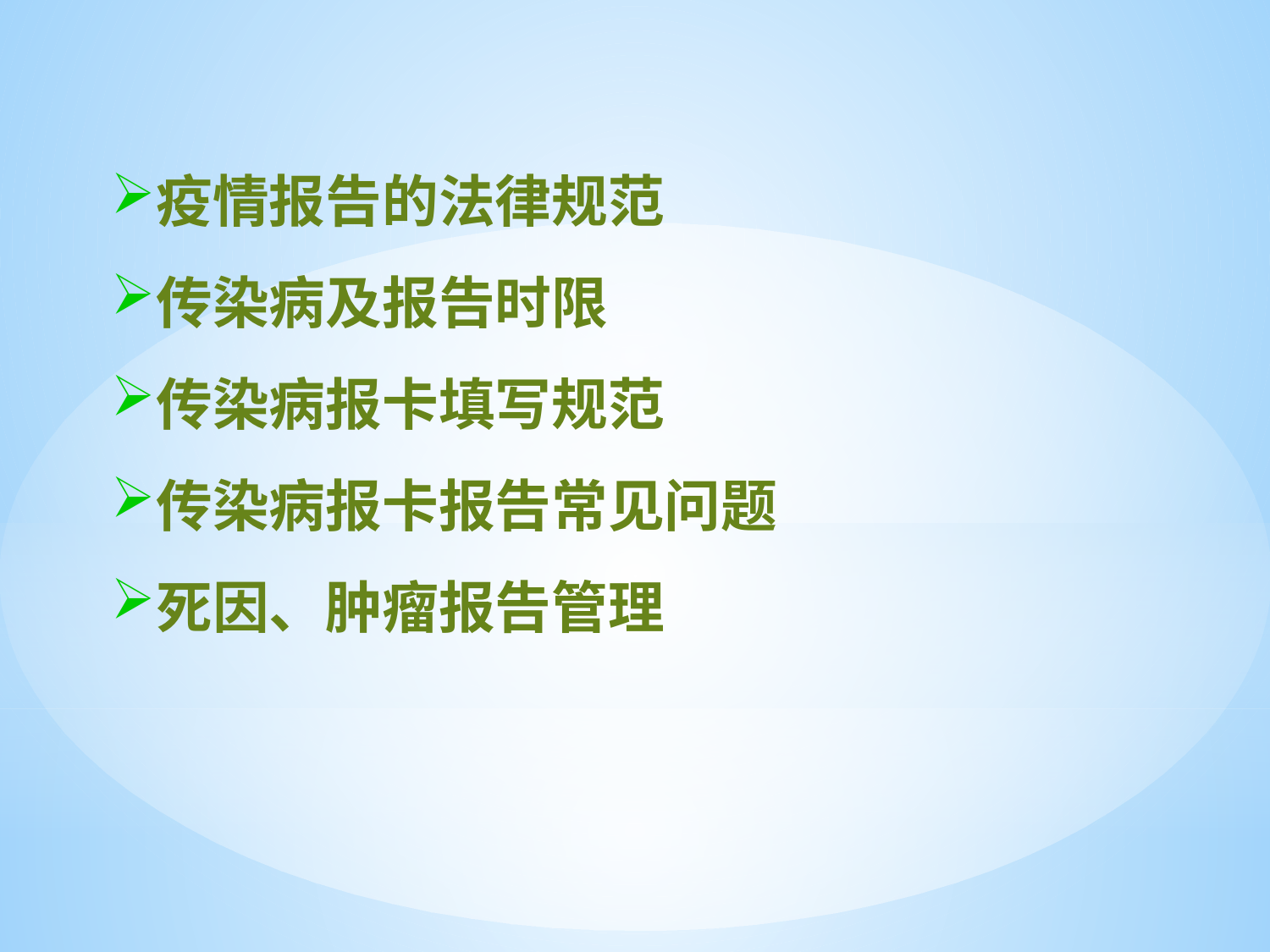

疫情报告的法律规范
传染病及报告时限
传染病报卡填写规范
传染病报卡报告常见问题
死因、肿瘤报告管理